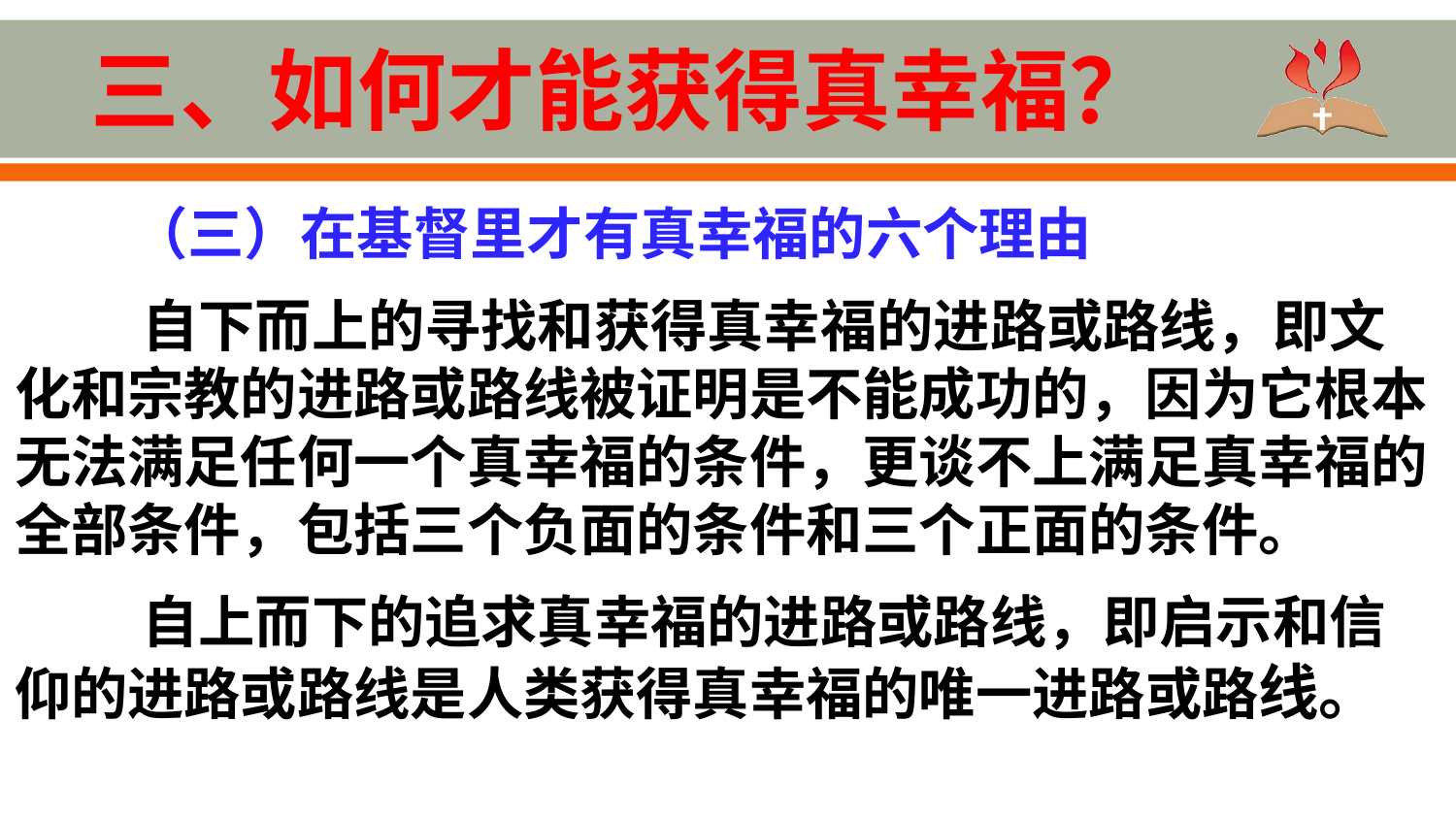

# 三、如何才能获得真幸福？
        （三）在基督里才有真幸福的六个理由
自下而上的寻找和获得真幸福的进路或路线，即文化和宗教的进路或路线被证明是不能成功的，因为它根本无法满足任何一个真幸福的条件，更谈不上满足真幸福的全部条件，包括三个负面的条件和三个正面的条件。
自上而下的追求真幸福的进路或路线，即启示和信仰的进路或路线是人类获得真幸福的唯一进路或路线。